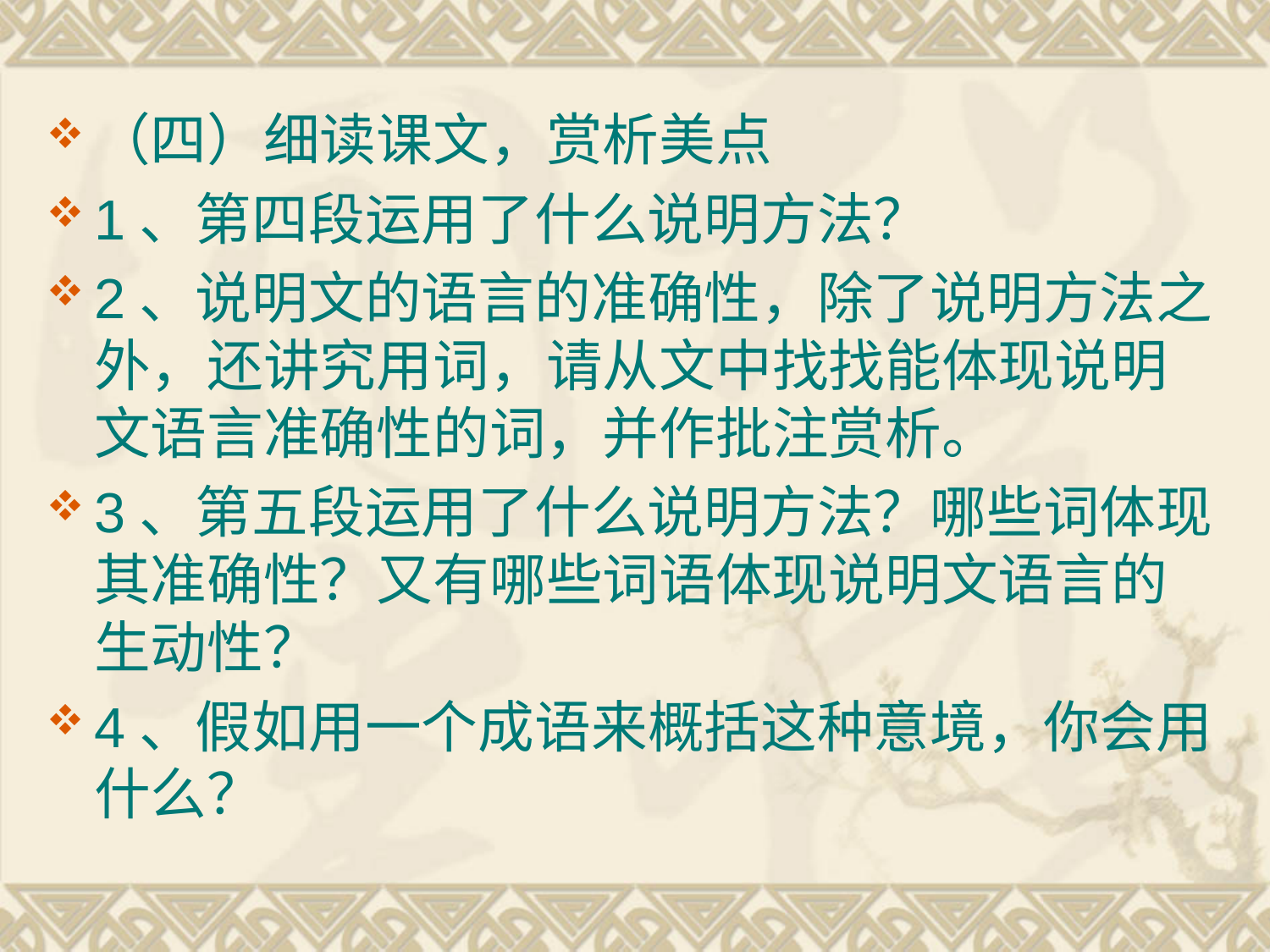

（四）细读课文，赏析美点
1、第四段运用了什么说明方法？
2、说明文的语言的准确性，除了说明方法之外，还讲究用词，请从文中找找能体现说明文语言准确性的词，并作批注赏析。
3、第五段运用了什么说明方法？哪些词体现其准确性？又有哪些词语体现说明文语言的生动性？
4、假如用一个成语来概括这种意境，你会用什么？